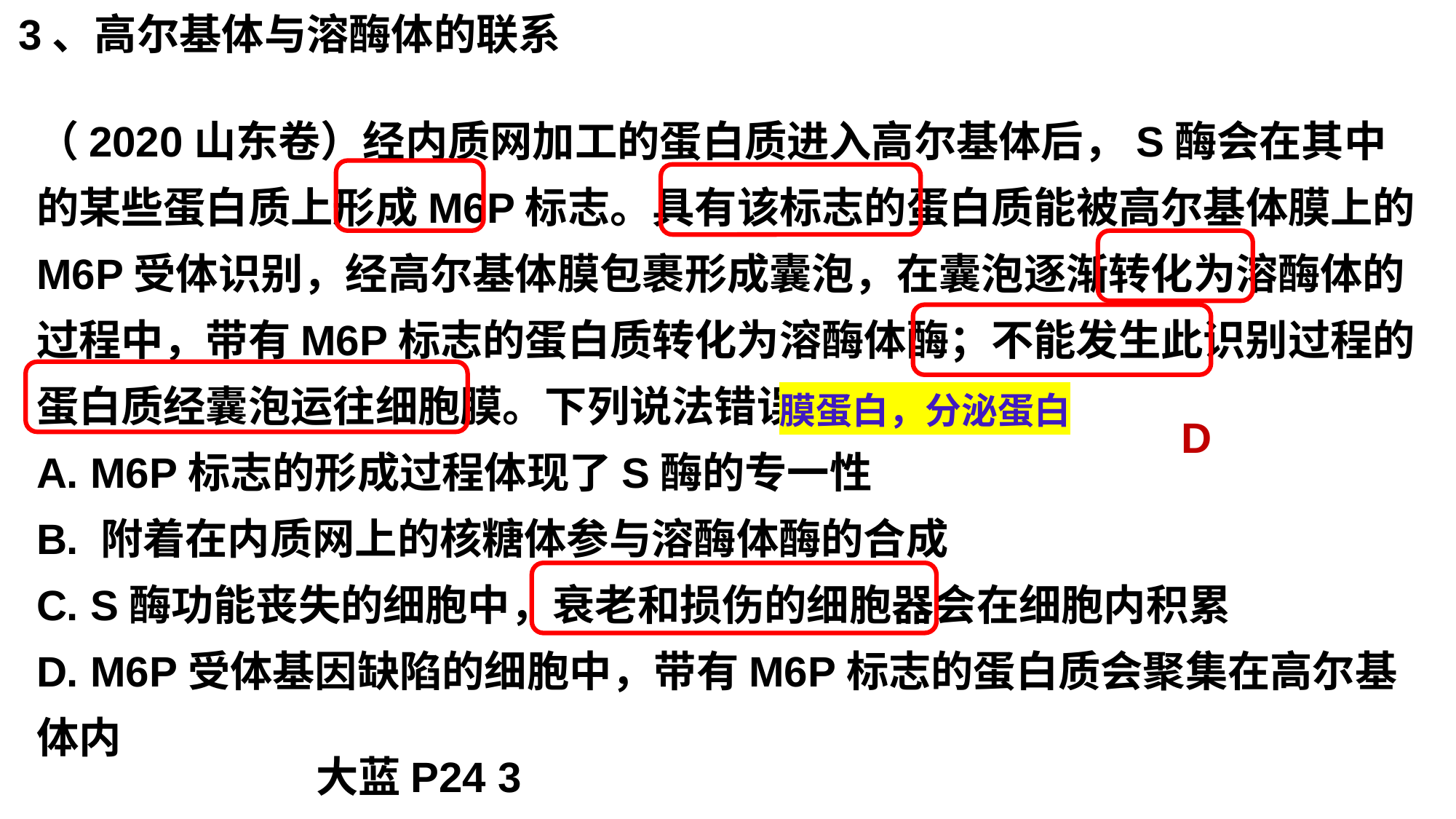

3、高尔基体与溶酶体的联系
（2020山东卷）经内质网加工的蛋白质进入高尔基体后，S酶会在其中的某些蛋白质上形成M6P标志。具有该标志的蛋白质能被高尔基体膜上的M6P受体识别，经高尔基体膜包裹形成囊泡，在囊泡逐渐转化为溶酶体的过程中，带有M6P标志的蛋白质转化为溶酶体酶；不能发生此识别过程的蛋白质经囊泡运往细胞膜。下列说法错误的是
A. M6P标志的形成过程体现了S酶的专一性
B. 附着在内质网上的核糖体参与溶酶体酶的合成
C. S酶功能丧失的细胞中，衰老和损伤的细胞器会在细胞内积累
D. M6P受体基因缺陷的细胞中，带有M6P标志的蛋白质会聚集在高尔基体内

膜蛋白，分泌蛋白
D

大蓝P24 3